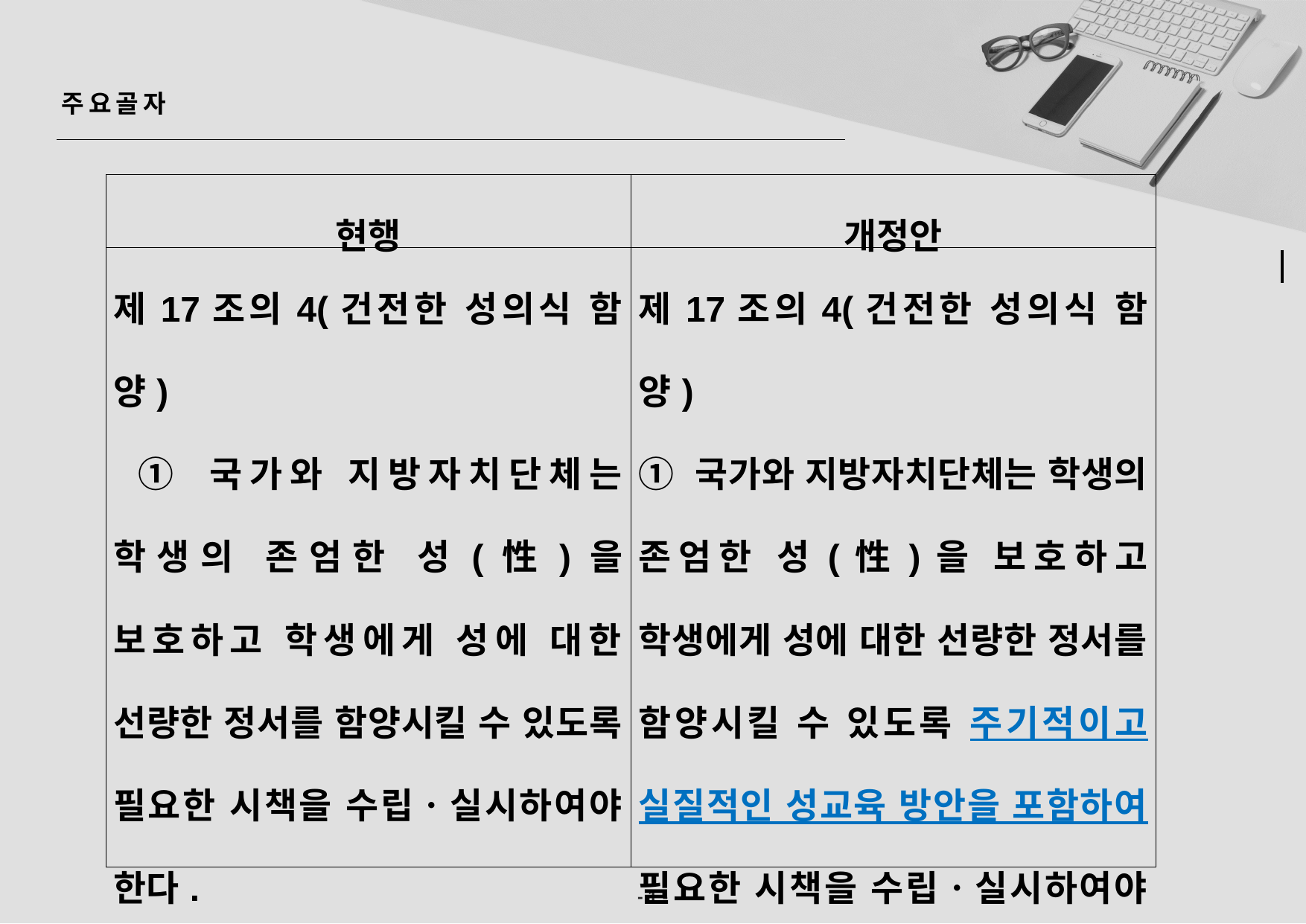

주요골자
| 현행 | 개정안 |
| --- | --- |
| 제17조의4(건전한 성의식 함양) ① 국가와 지방자치단체는 학생의 존엄한 성(性)을 보호하고 학생에게 성에 대한 선량한 정서를 함양시킬 수 있도록 필요한 시책을 수립ㆍ실시하여야 한다. ② <생략> | 제17조의4(건전한 성의식 함양) ① 국가와 지방자치단체는 학생의 존엄한 성(性)을 보호하고 학생에게 성에 대한 선량한 정서를 함양시킬 수 있도록 주기적이고 실질적인 성교육 방안을 포함하여 필요한 시책을 수립ㆍ실시하여야 한다. ② <현행과 동일> |
- 1 -